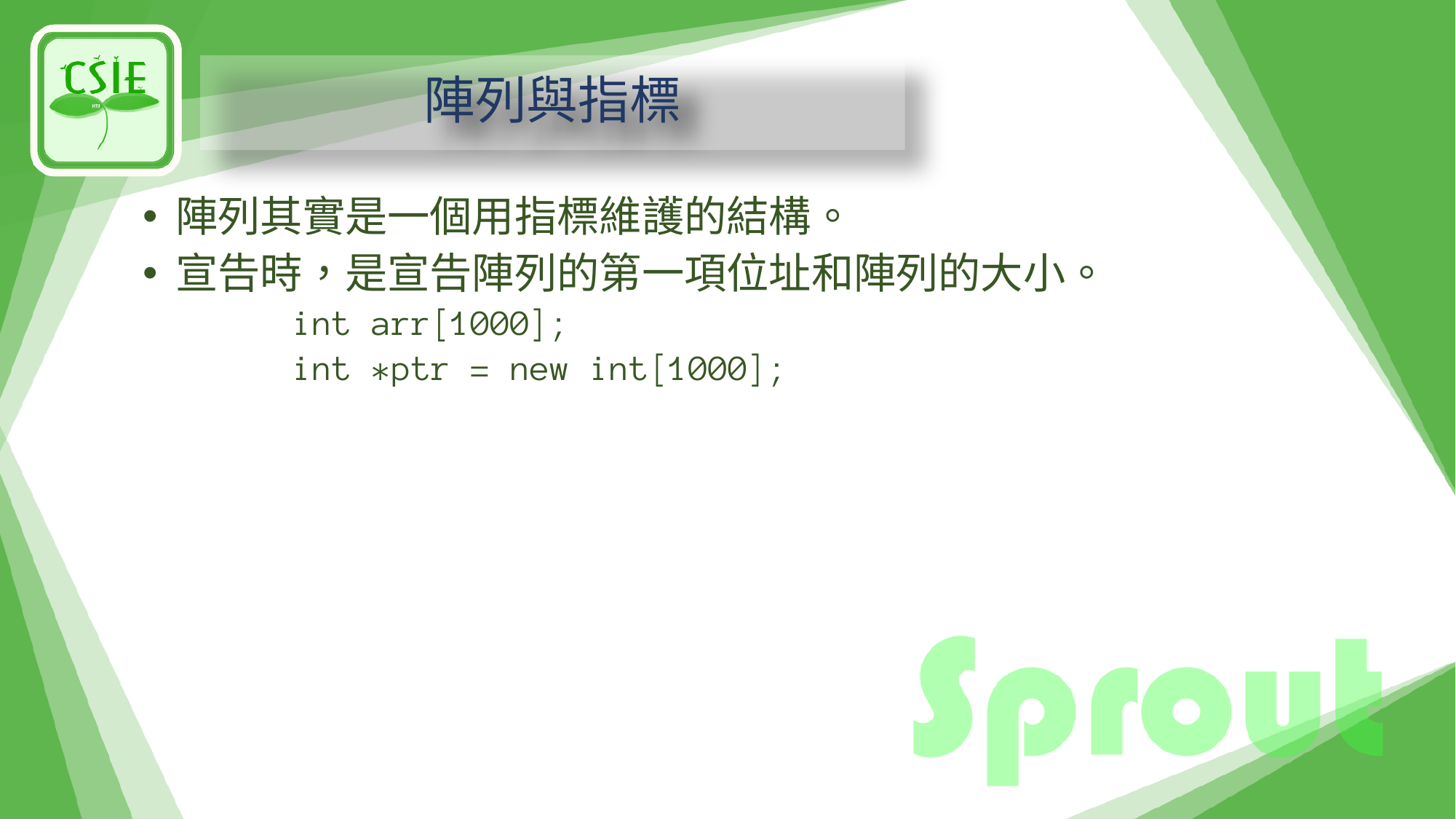

# 陣列與指標
陣列其實是一個用指標維護的結構。
宣告時，是宣告陣列的第一項位址和陣列的大小。
	int arr[1000];
	int *ptr = new int[1000];